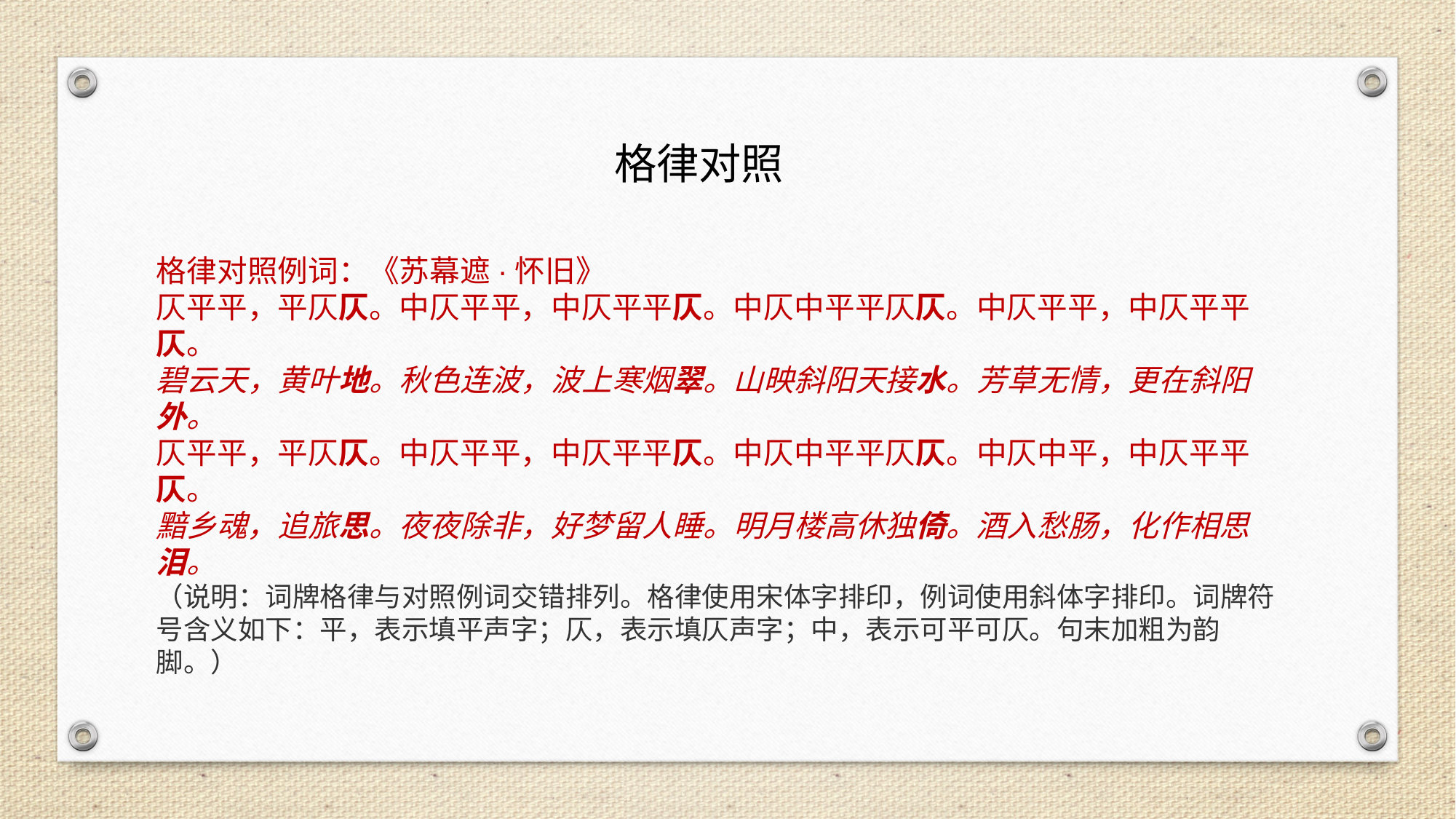

格律对照
格律对照例词：《苏幕遮·怀旧》
仄平平，平仄仄。中仄平平，中仄平平仄。中仄中平平仄仄。中仄平平，中仄平平仄。
碧云天，黄叶地。秋色连波，波上寒烟翠。山映斜阳天接水。芳草无情，更在斜阳外。
仄平平，平仄仄。中仄平平，中仄平平仄。中仄中平平仄仄。中仄中平，中仄平平仄。
黯乡魂，追旅思。夜夜除非，好梦留人睡。明月楼高休独倚。酒入愁肠，化作相思泪。
（说明：词牌格律与对照例词交错排列。格律使用宋体字排印，例词使用斜体字排印。词牌符号含义如下：平，表示填平声字；仄，表示填仄声字；中，表示可平可仄。句末加粗为韵脚。）